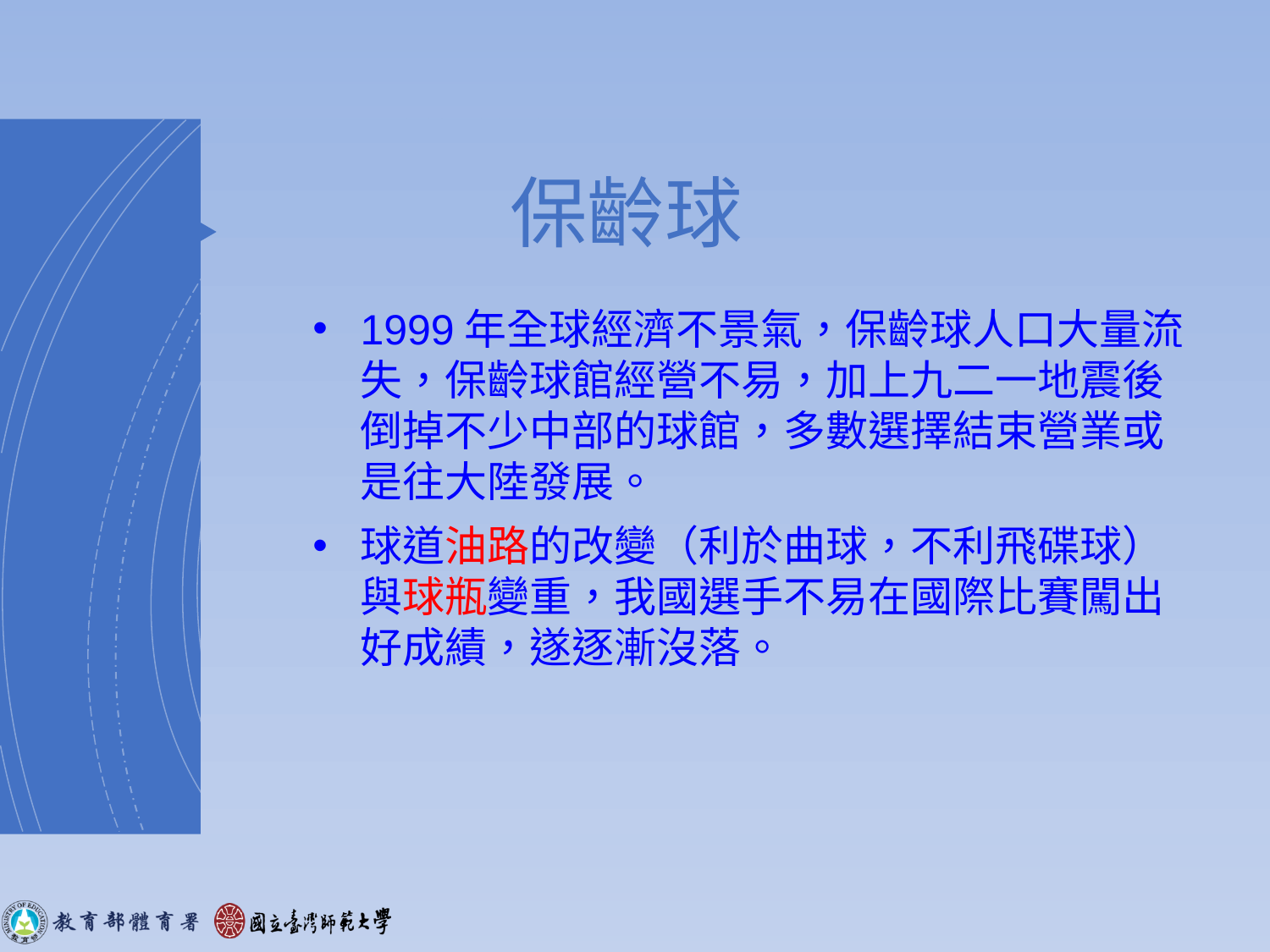

# 保齡球

1999年全球經濟不景氣，保齡球人口大量流失，保齡球館經營不易，加上九二一地震後倒掉不少中部的球館，多數選擇結束營業或是往大陸發展。
球道油路的改變（利於曲球，不利飛碟球）與球瓶變重，我國選手不易在國際比賽闖出好成績，遂逐漸沒落。